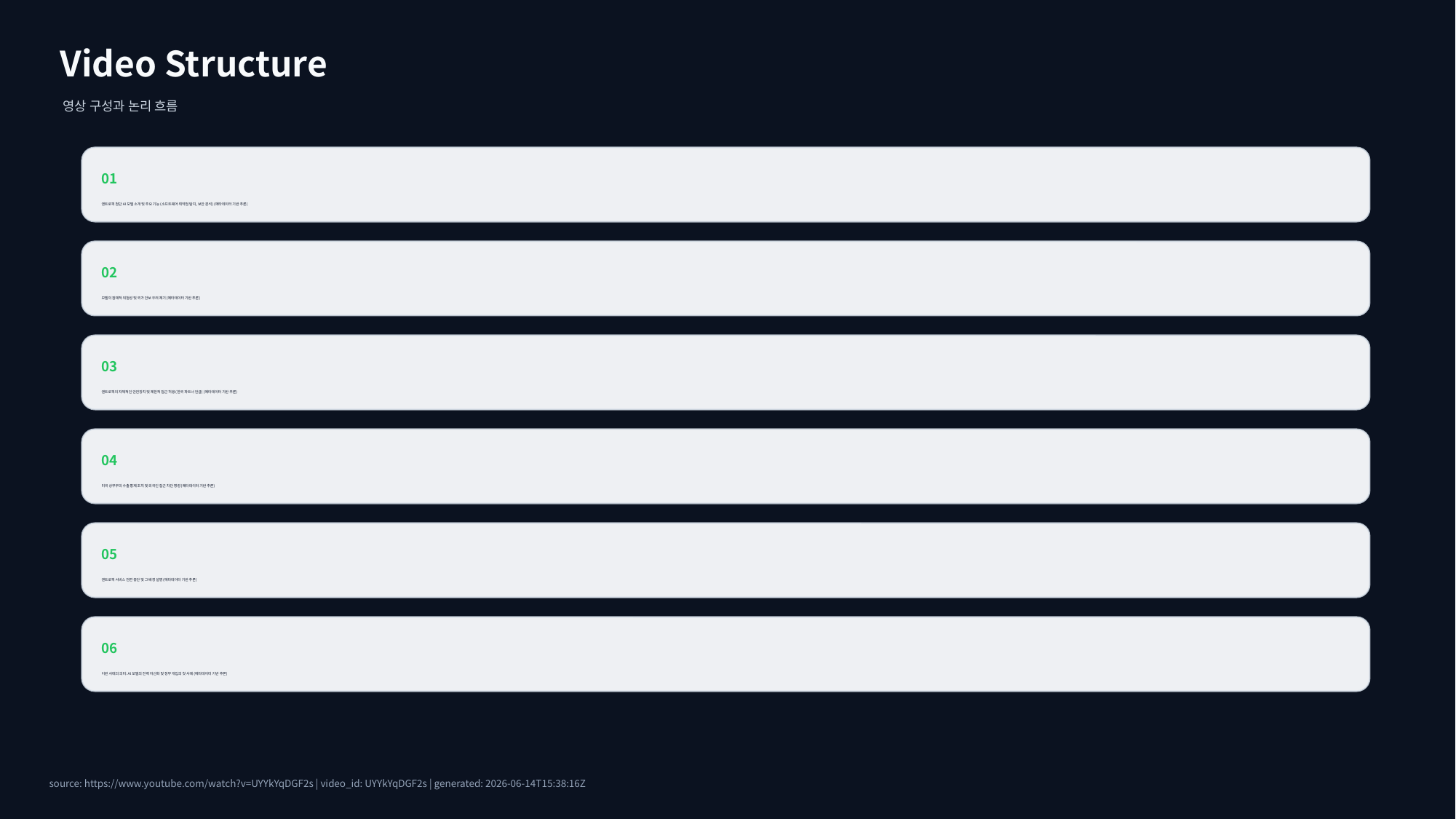

Video Structure
영상 구성과 논리 흐름

01
앤트로픽 첨단 AI 모델 소개 및 주요 기능 (소프트웨어 취약점 탐지, 보안 분석) (메타데이터 기반 추론)

02
모델의 잠재적 위험성 및 국가 안보 우려 제기 (메타데이터 기반 추론)

03
앤트로픽의 자체적인 안전장치 및 제한적 접근 허용 (한국 파트너 언급) (메타데이터 기반 추론)

04
미국 상무부의 수출 통제 조치 및 외국인 접근 차단 명령 (메타데이터 기반 추론)

05
앤트로픽 서비스 전면 중단 및 그 배경 설명 (메타데이터 기반 추론)

06
이번 사태의 의미: AI 모델의 전략 자산화 및 정부 개입의 첫 사례 (메타데이터 기반 추론)
source: https://www.youtube.com/watch?v=UYYkYqDGF2s | video_id: UYYkYqDGF2s | generated: 2026-06-14T15:38:16Z